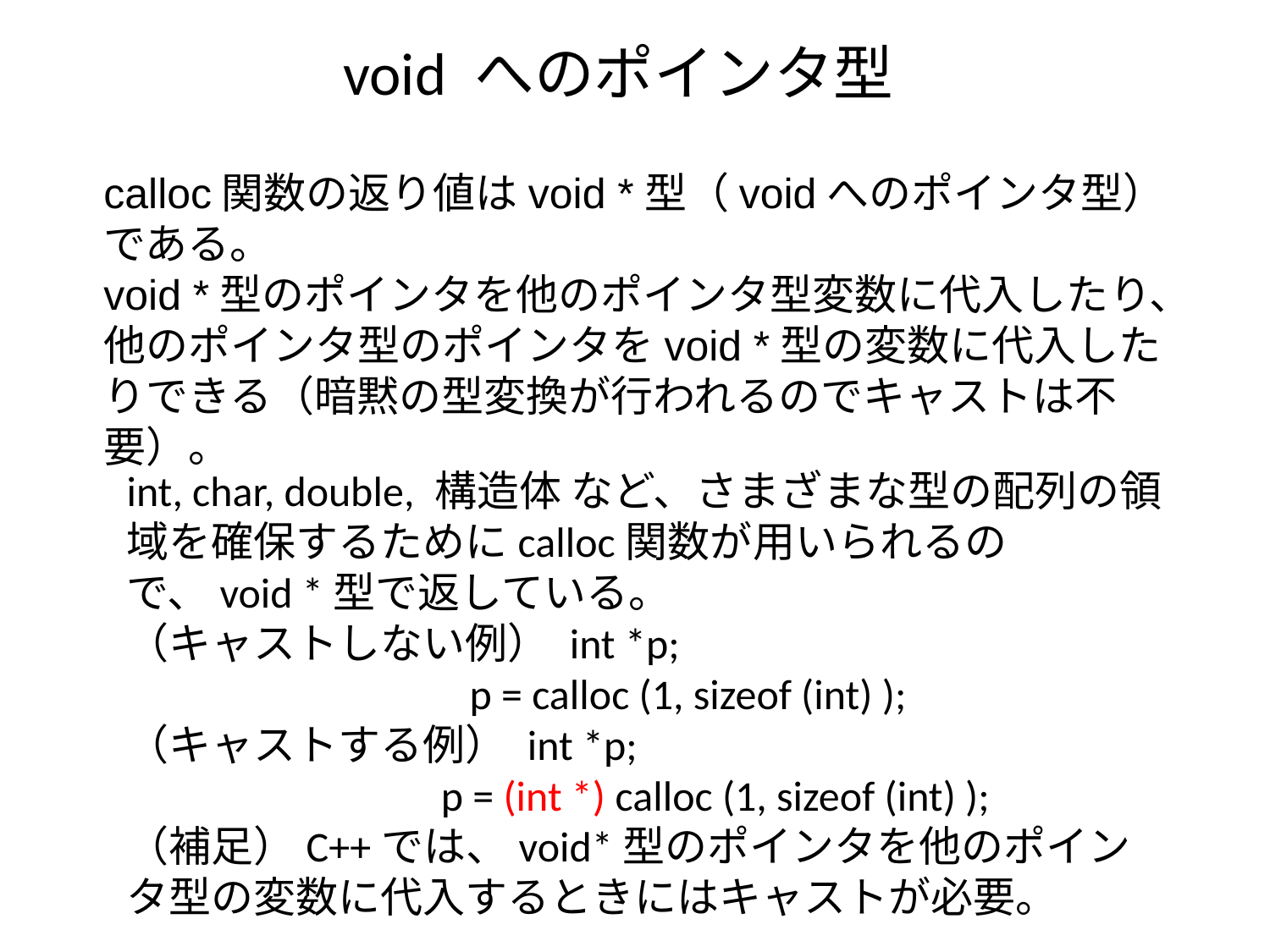

# void へのポインタ型
calloc関数の返り値はvoid *型（voidへのポインタ型）である。
void *型のポインタを他のポインタ型変数に代入したり、他のポインタ型のポインタをvoid *型の変数に代入したりできる（暗黙の型変換が行われるのでキャストは不要）。
int, char, double, 構造体 など、さまざまな型の配列の領域を確保するためにcalloc関数が用いられるので、void *型で返している。
（キャストしない例） int *p;
                                    p = calloc (1, sizeof (int) );
（キャストする例） int *p;
                                 p = (int *) calloc (1, sizeof (int) );
（補足）C++では、void*型のポインタを他のポインタ型の変数に代入するときにはキャストが必要。